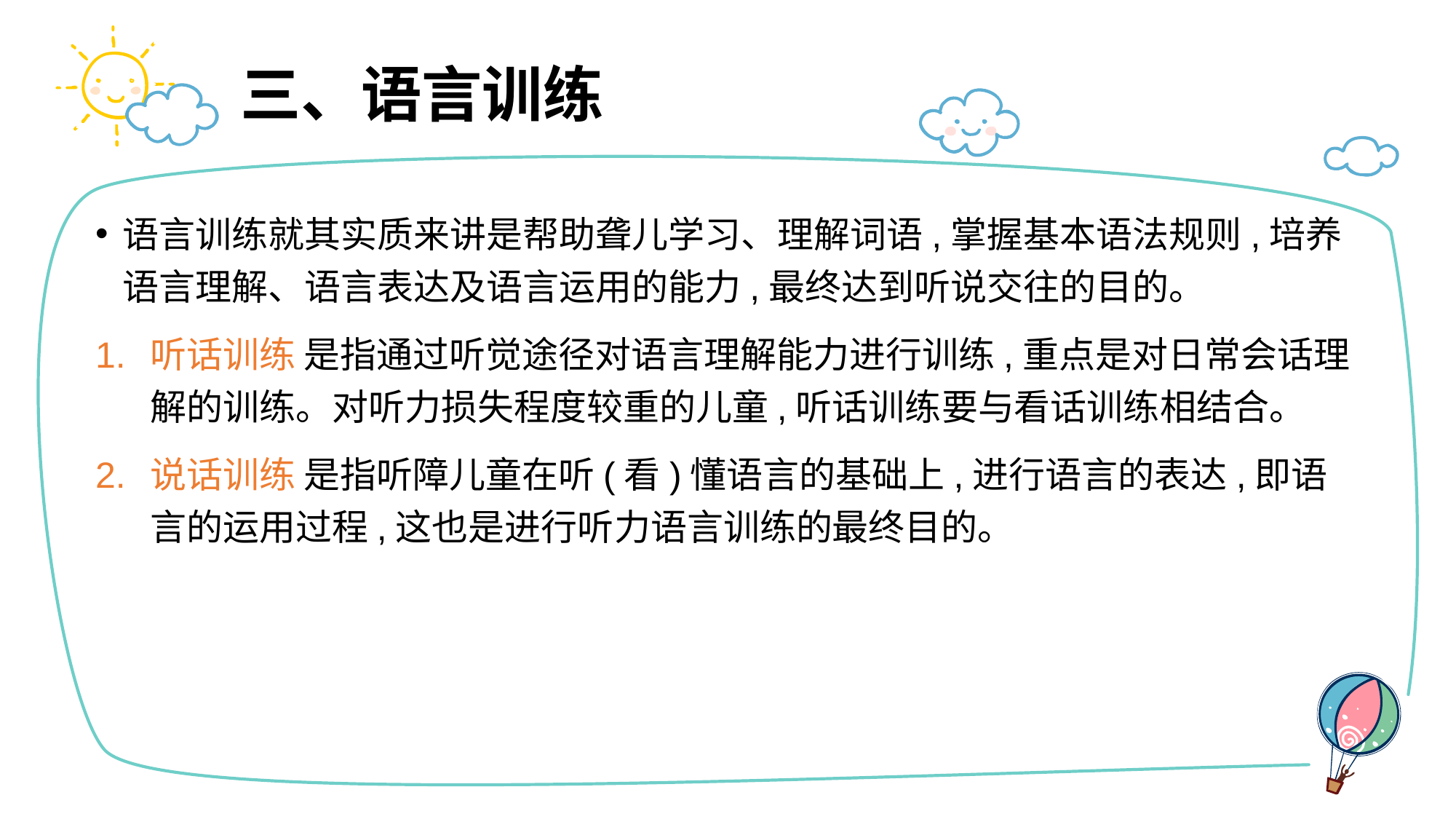

# 三、语言训练
语言训练就其实质来讲是帮助聋儿学习、理解词语,掌握基本语法规则,培养语言理解、语言表达及语言运用的能力,最终达到听说交往的目的。
听话训练 是指通过听觉途径对语言理解能力进行训练,重点是对日常会话理解的训练。对听力损失程度较重的儿童,听话训练要与看话训练相结合。
说话训练 是指听障儿童在听(看)懂语言的基础上,进行语言的表达,即语言的运用过程,这也是进行听力语言训练的最终目的。